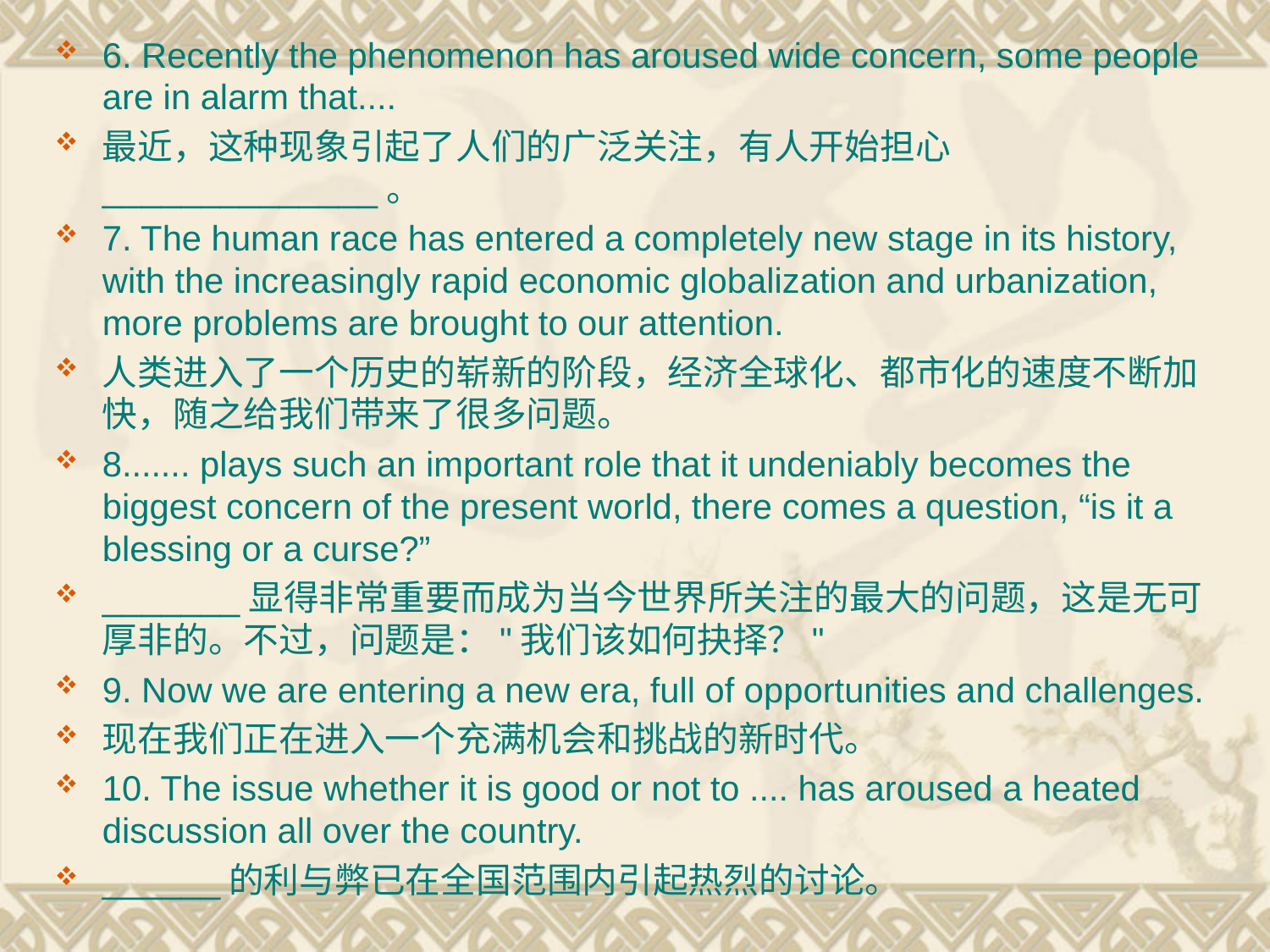

6. Recently the phenomenon has aroused wide concern, some people are in alarm that....
最近，这种现象引起了人们的广泛关注，有人开始担心______________。
7. The human race has entered a completely new stage in its history, with the increasingly rapid economic globalization and urbanization, more problems are brought to our attention.
人类进入了一个历史的崭新的阶段，经济全球化、都市化的速度不断加快，随之给我们带来了很多问题。
8....... plays such an important role that it undeniably becomes the biggest concern of the present world, there comes a question, “is it a blessing or a curse?”
_______显得非常重要而成为当今世界所关注的最大的问题，这是无可厚非的。不过，问题是："我们该如何抉择？"
9. Now we are entering a new era, full of opportunities and challenges.
现在我们正在进入一个充满机会和挑战的新时代。
10. The issue whether it is good or not to .... has aroused a heated discussion all over the country.
______的利与弊已在全国范围内引起热烈的讨论。